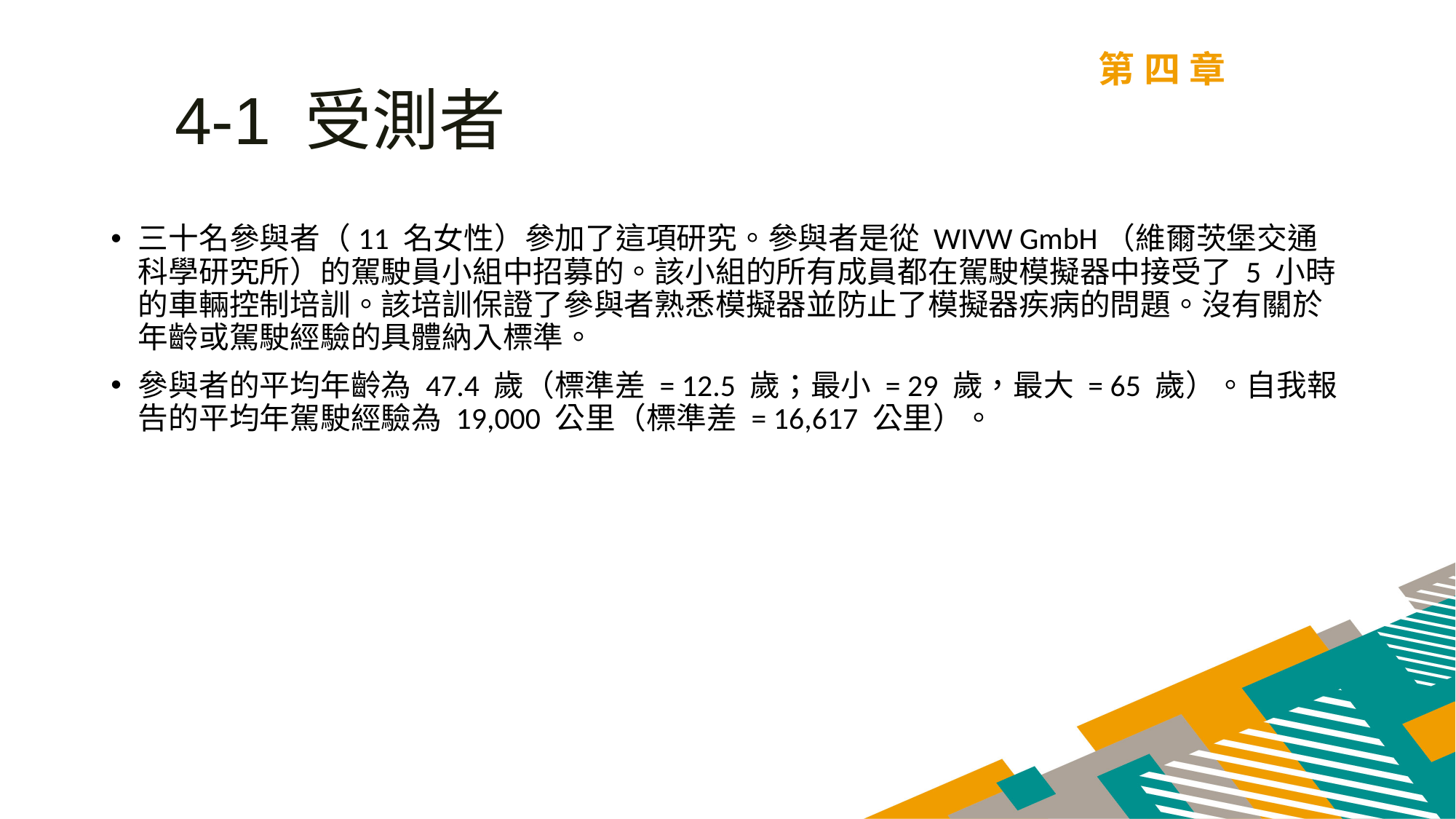

第四章
4-1 受測者
三十名參與者（11 名女性）參加了這項研究。參與者是從 WIVW GmbH（維爾茨堡交通科學研究所）的駕駛員小組中招募的。該小組的所有成員都在駕駛模擬器中接受了 5 小時的車輛控制培訓。該培訓保證了參與者熟悉模擬器並防止了模擬器疾病的問題。沒有關於年齡或駕駛經驗的具體納入標準。
參與者的平均年齡為 47.4 歲（標準差 = 12.5 歲；最小 = 29 歲，最大 = 65 歲）。自我報告的平均年駕駛經驗為 19,000 公里（標準差 = 16,617 公里）。